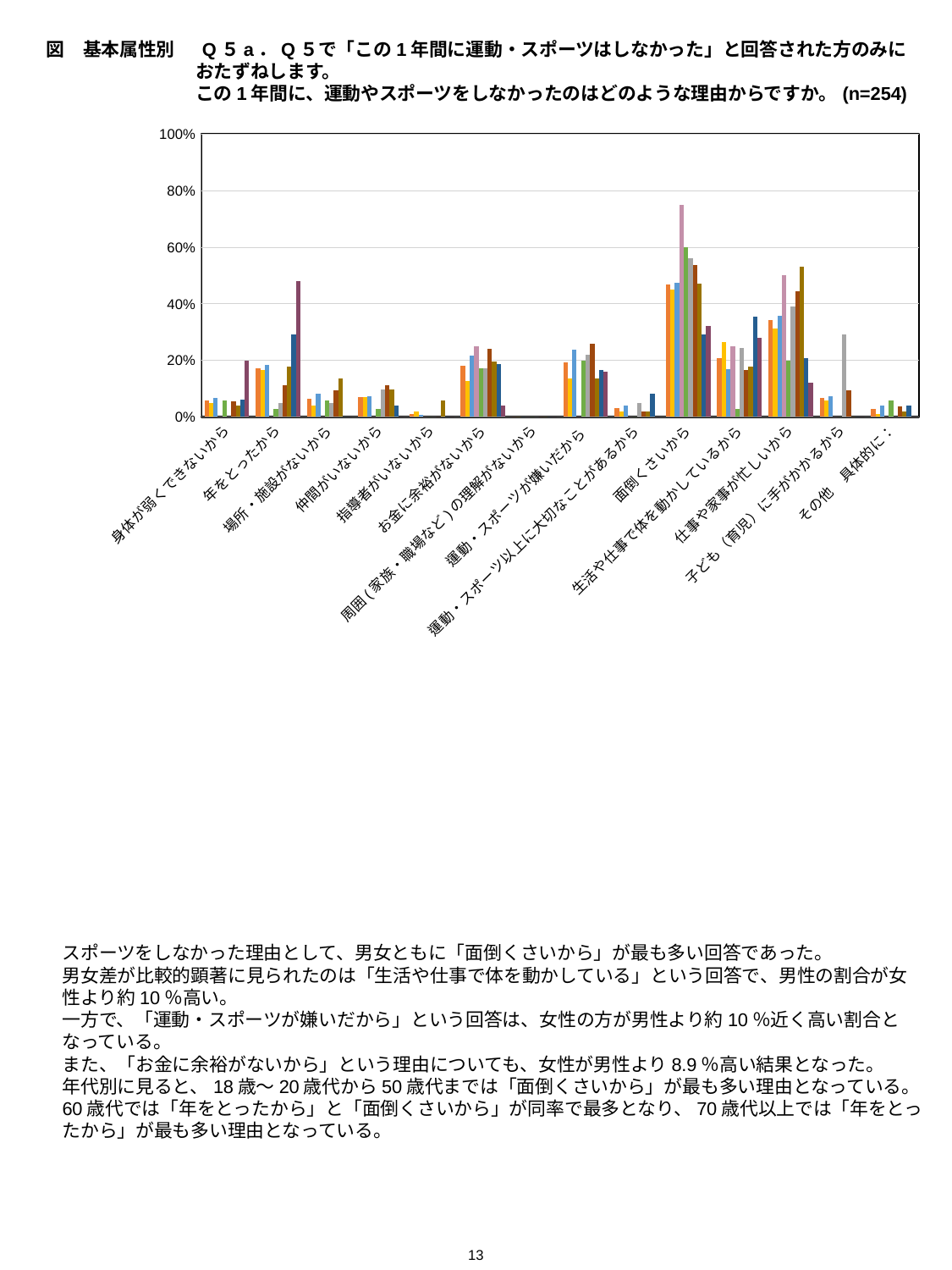

図　基本属性別　 Q５a．Q５で「この1年間に運動・スポーツはしなかった」と回答された方のみにおたずねします。
この1年間に、運動やスポーツをしなかったのはどのような理由からですか。(n=254)

### Chart

| Category | 全体(n=254) | 男性(n=102) | 女性(n=148) | 回答しない(n=4) | 18歳 - 20代(n=35) | 30代(n=41) | 40代(n=54) | 50代(n=51) | 60代(n=48) | 70代以上(n=25) |
|---|---|---|---|---|---|---|---|---|---|---|
| 身体が弱くできないから | 5.905511811023622 | 4.901960784313725 | 6.756756756756757 | 0.0 | 5.714285714285714 | 0.0 | 5.555555555555555 | 3.9215686274509802 | 6.25 | 20.0 |
| 年をとったから | 17.322834645669293 | 16.666666666666668 | 18.243243243243242 | 0.0 | 2.857142857142857 | 4.878048780487805 | 11.111111111111112 | 17.647058823529413 | 29.166666666666668 | 48.0 |
| 場所・施設がないから | 6.299212598425197 | 3.9215686274509802 | 8.108108108108107 | 0.0 | 5.714285714285714 | 4.878048780487805 | 9.25925925925926 | 13.725490196078432 | 0.0 | 0.0 |
| 仲間がいないから | 7.086614173228347 | 6.862745098039216 | 7.4324324324324325 | 0.0 | 2.857142857142857 | 9.75609756097561 | 11.111111111111112 | 9.80392156862745 | 4.166666666666667 | 0.0 |
| 指導者がいないから | 1.1811023622047243 | 1.9607843137254901 | 0.6756756756756757 | 0.0 | 0.0 | 0.0 | 0.0 | 5.882352941176471 | 0.0 | 0.0 |
| お金に余裕がないから | 18.11023622047244 | 12.745098039215687 | 21.62162162162162 | 25.0 | 17.142857142857142 | 17.073170731707318 | 24.074074074074073 | 19.6078431372549 | 18.75 | 4.0 |
| 周囲(家族・職場など)の理解がないから | 0.0 | 0.0 | 0.0 | 0.0 | 0.0 | 0.0 | 0.0 | 0.0 | 0.0 | 0.0 |
| 運動・スポーツが嫌いだから  | 19.291338582677163 | 13.725490196078432 | 23.648648648648646 | 0.0 | 20.0 | 21.95121951219512 | 25.925925925925924 | 13.725490196078432 | 16.666666666666668 | 16.0 |
| 運動・スポーツ以上に大切なことがあるから | 3.1496062992125986 | 1.9607843137254901 | 4.054054054054054 | 0.0 | 0.0 | 4.878048780487805 | 1.8518518518518519 | 1.9607843137254901 | 8.333333333333334 | 0.0 |
| 面倒くさいから | 46.8503937007874 | 45.09803921568627 | 47.29729729729729 | 75.0 | 60.0 | 56.09756097560976 | 53.7037037037037 | 47.05882352941176 | 29.166666666666668 | 32.0 |
| 生活や仕事で体を動かしているから | 20.866141732283463 | 26.47058823529412 | 16.89189189189189 | 25.0 | 2.857142857142857 | 24.39024390243902 | 16.666666666666668 | 17.647058823529413 | 35.416666666666664 | 28.0 |
| 仕事や家事が忙しいから | 34.25196850393701 | 31.372549019607842 | 35.81081081081081 | 50.0 | 20.0 | 39.02439024390244 | 44.44444444444445 | 52.94117647058824 | 20.833333333333332 | 12.0 |
| 子ども（育児）に手がかかるから | 6.692913385826772 | 5.882352941176471 | 7.4324324324324325 | 0.0 | 0.0 | 29.26829268292683 | 9.25925925925926 | 0.0 | 0.0 | 0.0 |
| その他　具体的に： | 2.7559055118110236 | 0.9803921568627451 | 4.054054054054054 | 0.0 | 5.714285714285714 | 0.0 | 3.7037037037037037 | 1.9607843137254901 | 4.166666666666667 | 0.0 |
スポーツをしなかった理由として、男女ともに「面倒くさいから」が最も多い回答であった。
男女差が比較的顕著に見られたのは「生活や仕事で体を動かしている」という回答で、男性の割合が女性より約10％高い。
一方で、「運動・スポーツが嫌いだから」という回答は、女性の方が男性より約10％近く高い割合となっている。
また、「お金に余裕がないから」という理由についても、女性が男性より8.9％高い結果となった。
年代別に見ると、18歳～20歳代から50歳代までは「面倒くさいから」が最も多い理由となっている。
60歳代では「年をとったから」と「面倒くさいから」が同率で最多となり、70歳代以上では「年をとったから」が最も多い理由となっている。
13